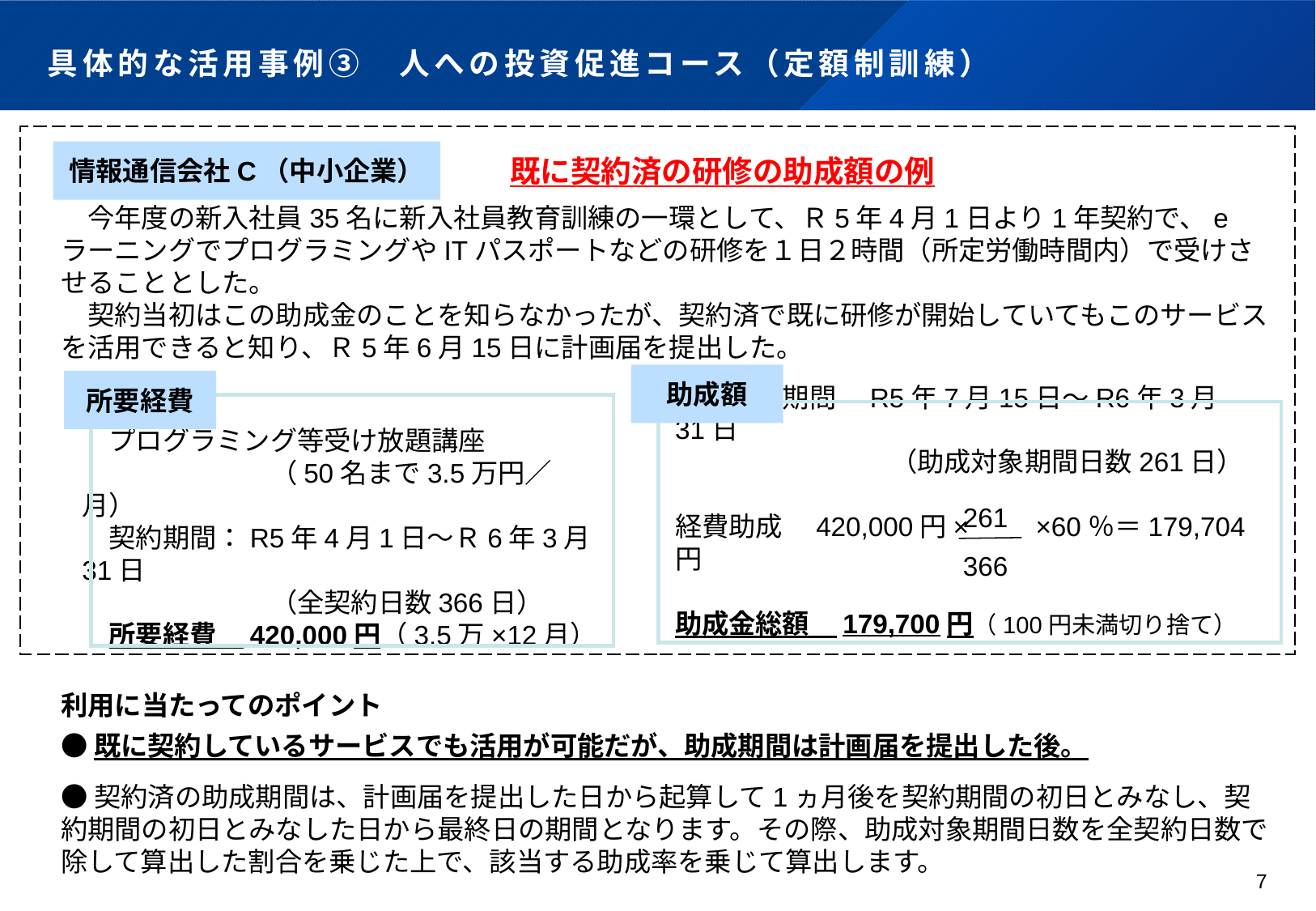

# 具体的な活用事例③　人への投資促進コース（定額制訓練）

情報通信会社C（中小企業）
既に契約済の研修の助成額の例
　今年度の新入社員35名に新入社員教育訓練の一環として、Ｒ5年4月1日より1年契約で、eラーニングでプログラミングやITパスポートなどの研修を１日２時間（所定労働時間内）で受けさせることとした。
　契約当初はこの助成金のことを知らなかったが、契約済で既に研修が開始していてもこのサービスを活用できると知り、Ｒ5年6月15日に計画届を提出した。
助成額
所要経費

助成対象期間　R5年7月15日～R6年3月31日
　　　　　　　　（助成対象期間日数261日）

経費助成　420,000円×　　×60％＝179,704円

助成金総額　179,700円（100円未満切り捨て）

　プログラミング等受け放題講座
　　　　　　　（50名まで3.5万円／月）
　契約期間：R5年4月1日～Ｒ6年3月31日
　　　　　　　（全契約日数366日）
　所要経費　420,000円（3.5万×12月）
261
366
利用に当たってのポイント
●既に契約しているサービスでも活用が可能だが、助成期間は計画届を提出した後。
●契約済の助成期間は、計画届を提出した日から起算して1ヵ月後を契約期間の初日とみなし、契約期間の初日とみなした日から最終日の期間となります。その際、助成対象期間日数を全契約日数で除して算出した割合を乗じた上で、該当する助成率を乗じて算出します。
7